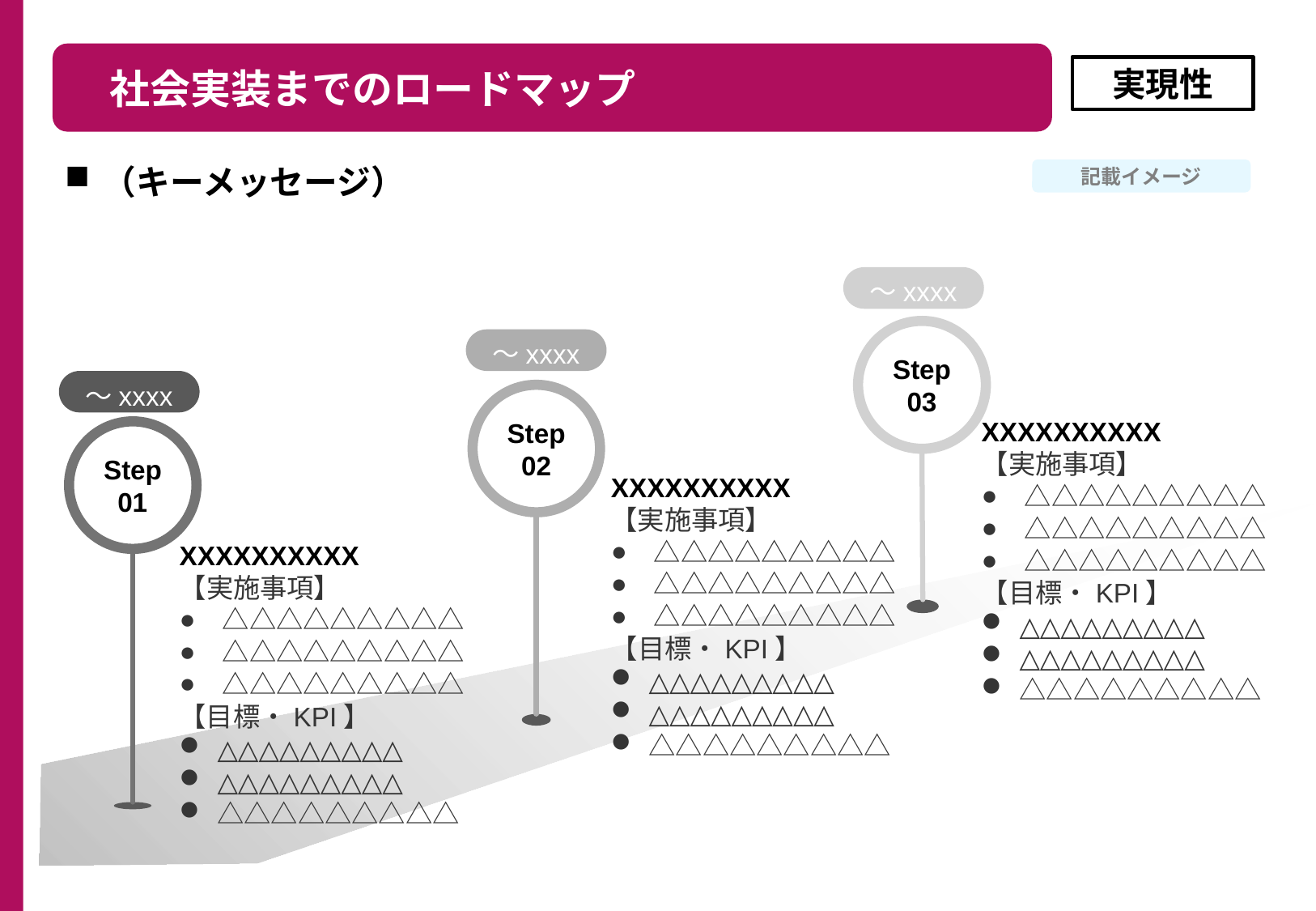

社会実装までのロードマップ
実現性
（キーメッセージ）
記載イメージ

～xxxx
Step
03
～xxxx
～xxxx
Step
02
Step
01
XXXXXXXXXX
【実施事項】
　△△△△△△△△△
　△△△△△△△△△
　△△△△△△△△△
【目標・KPI】
△△△△△△△△△
△△△△△△△△△
△△△△△△△△△

XXXXXXXXXX
【実施事項】
　△△△△△△△△△
　△△△△△△△△△
　△△△△△△△△△
【目標・KPI】
△△△△△△△△△
△△△△△△△△△
△△△△△△△△△
XXXXXXXXXX
【実施事項】
　△△△△△△△△△
　△△△△△△△△△
　△△△△△△△△△
【目標・KPI】
△△△△△△△△△
△△△△△△△△△
△△△△△△△△△